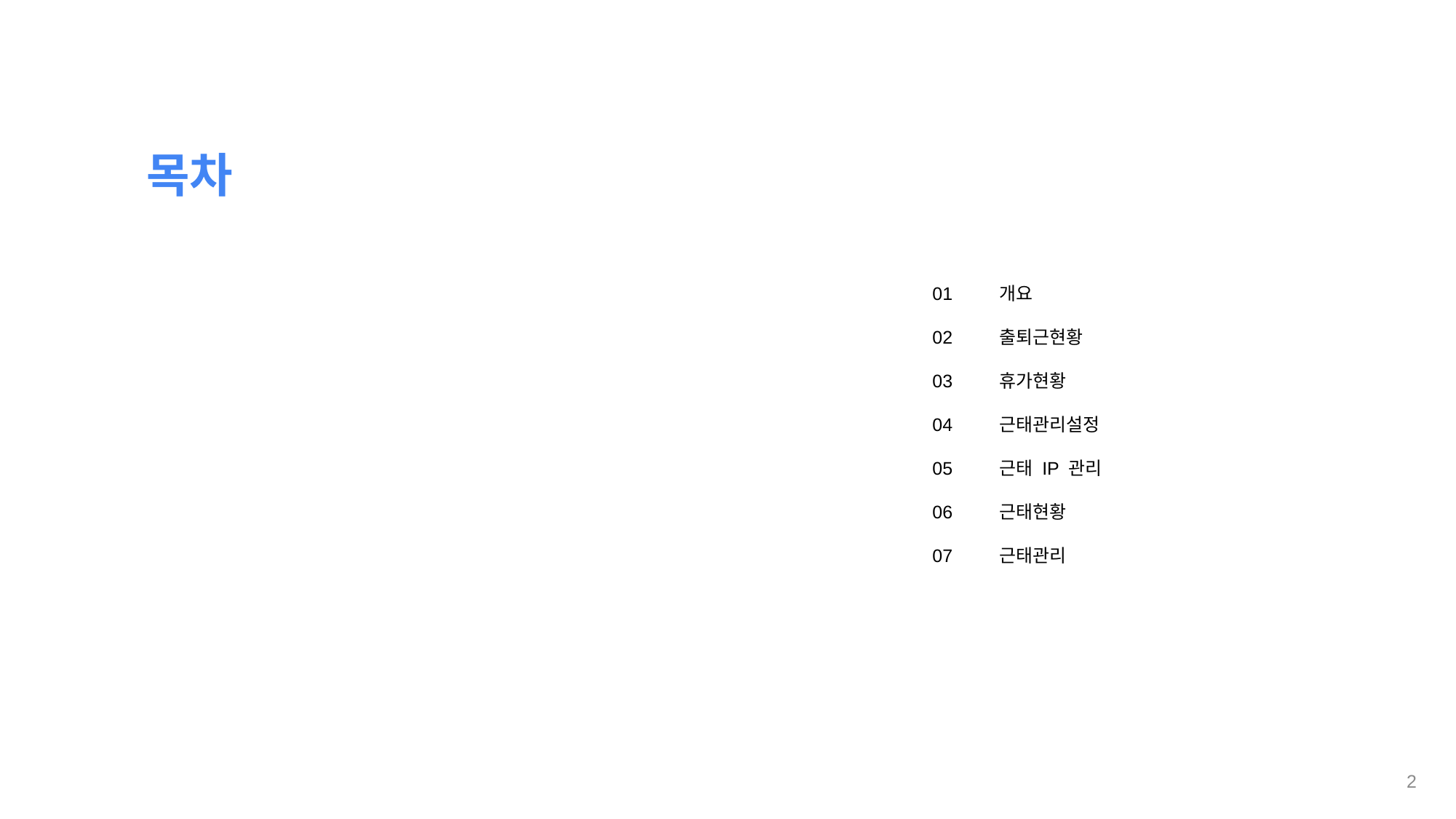

목차
01
02
03
04
05
06
07
개요
출퇴근현황
휴가현황
근태관리설정
근태 IP 관리
근태현황
근태관리